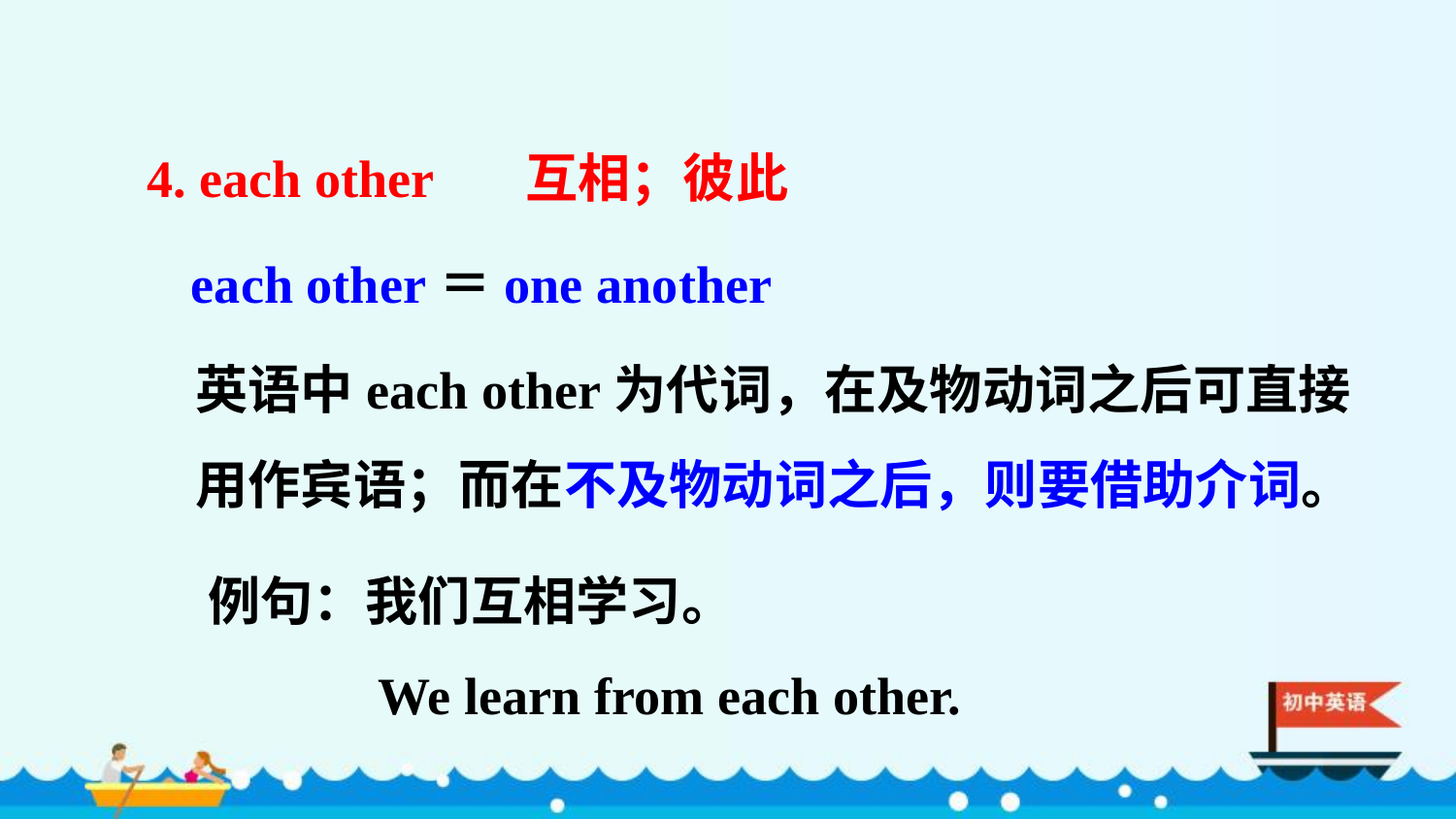

4. each other      互相；彼此
each other＝one another
英语中each other为代词，在及物动词之后可直接用作宾语；而在不及物动词之后，则要借助介词。
例句：我们互相学习。
             We learn from each other.